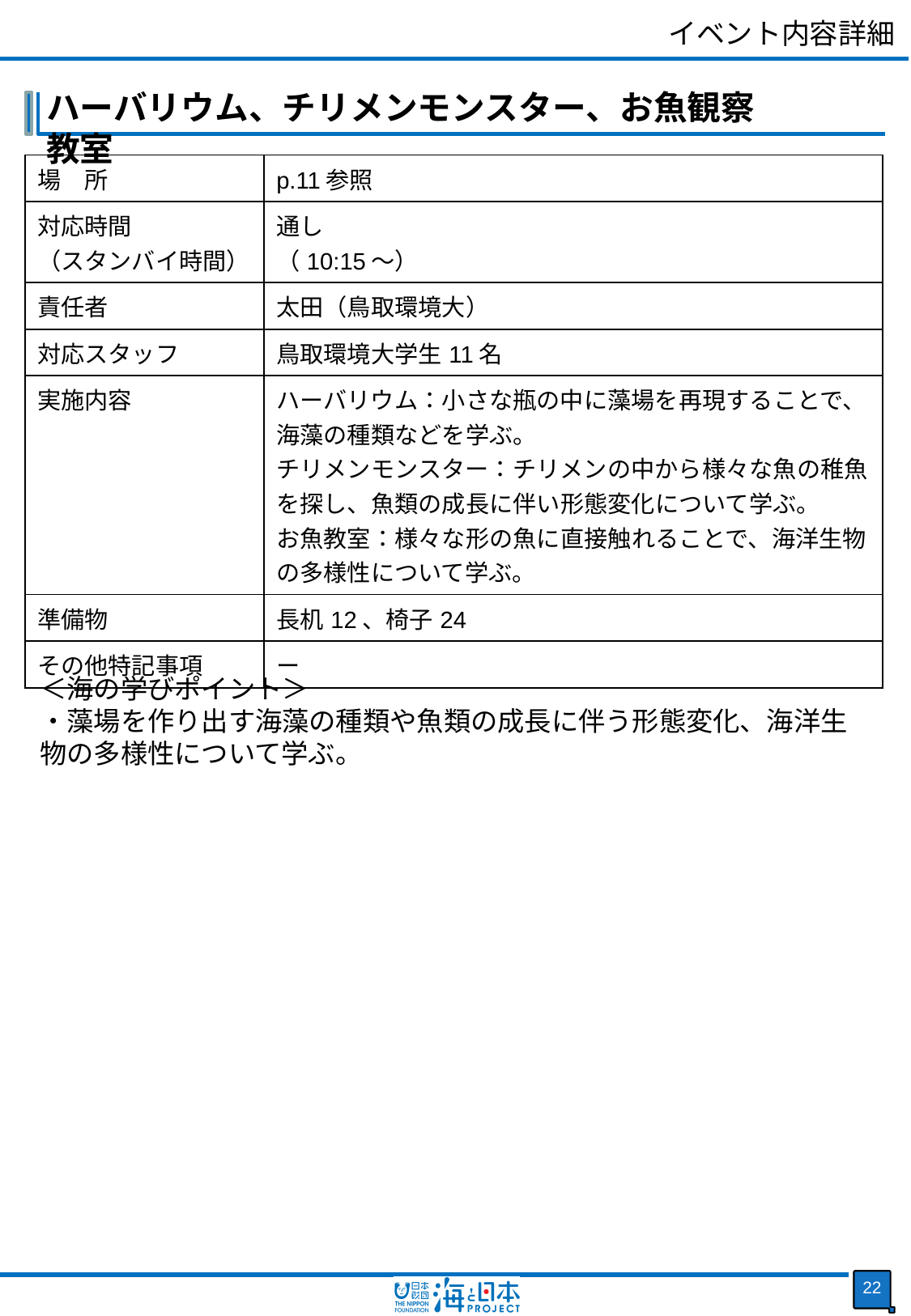

イベント内容詳細
ハーバリウム、チリメンモンスター、お魚観察教室

| 場　所 | p.11参照 |
| --- | --- |
| 対応時間 （スタンバイ時間） | 通し （10:15～） |
| 責任者 | 太田（鳥取環境大） |
| 対応スタッフ | 鳥取環境大学生11名 |
| 実施内容 | ハーバリウム：小さな瓶の中に藻場を再現することで、海藻の種類などを学ぶ。 チリメンモンスター：チリメンの中から様々な魚の稚魚を探し、魚類の成長に伴い形態変化について学ぶ。 お魚教室：様々な形の魚に直接触れることで、海洋生物の多様性について学ぶ。 |
| 準備物 | 長机12、椅子24 |
| その他特記事項 | ー |
＜海の学びポイント＞
・藻場を作り出す海藻の種類や魚類の成長に伴う形態変化、海洋生物の多様性について学ぶ。
22